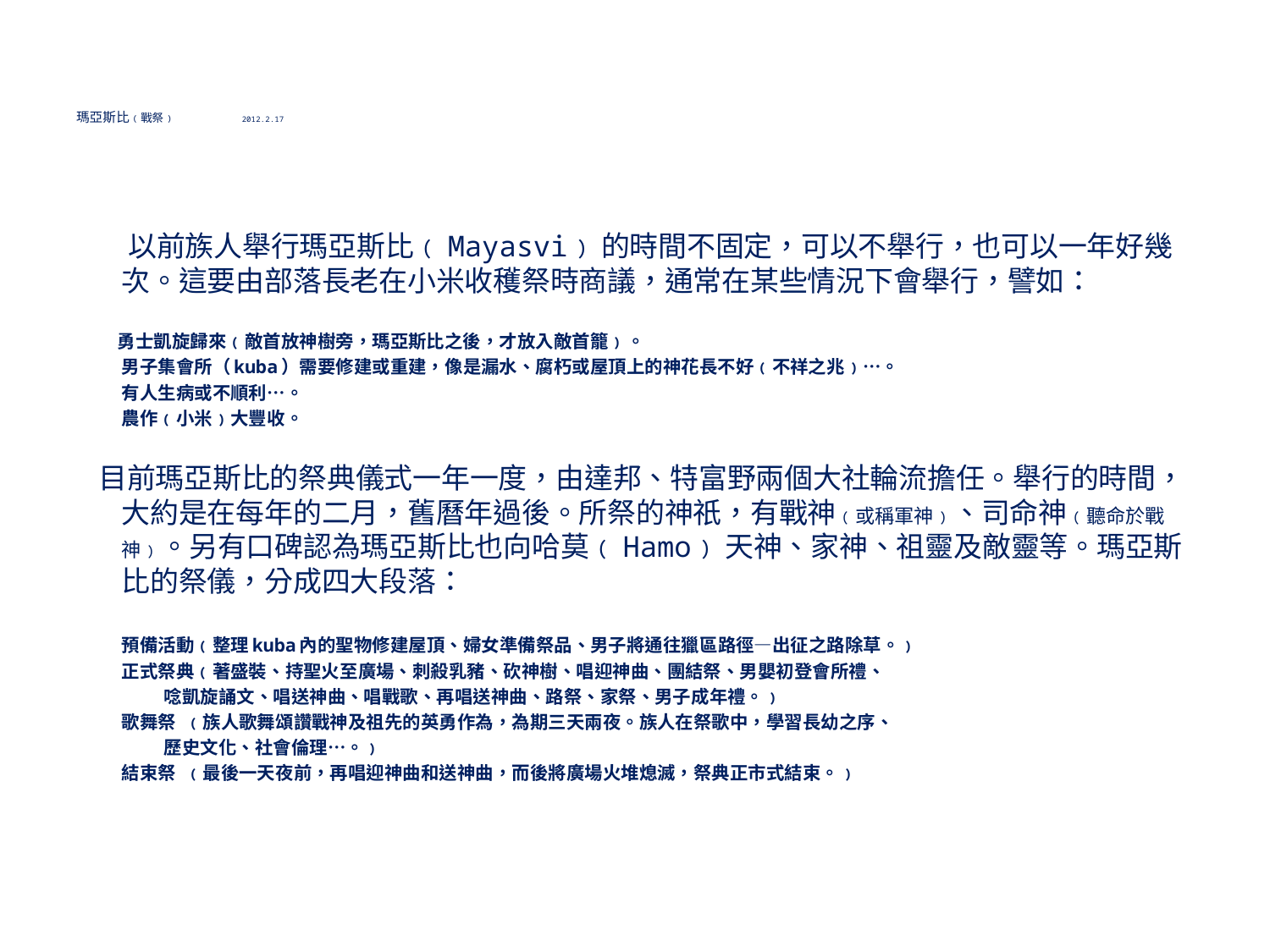

# 瑪亞斯比﹙戰祭﹚                          2012.2.17
        以前族人舉行瑪亞斯比﹙Mayasvi﹚的時間不固定，可以不舉行，也可以一年好幾次。這要由部落長老在小米收穫祭時商議，通常在某些情況下會舉行，譬如：

                 勇士凱旋歸來﹙敵首放神樹旁，瑪亞斯比之後，才放入敵首籠﹚。
          男子集會所（kuba）需要修建或重建，像是漏水、腐朽或屋頂上的神花長不好﹙不祥之兆﹚…。
          有人生病或不順利…。
          農作﹙小米﹚大豐收。

   目前瑪亞斯比的祭典儀式一年一度，由達邦、特富野兩個大社輪流擔任。舉行的時間，大約是在每年的二月，舊曆年過後。所祭的神祇，有戰神﹙或稱軍神﹚、司命神﹙聽命於戰神﹚。另有口碑認為瑪亞斯比也向哈莫﹙Hamo﹚天神、家神、祖靈及敵靈等。瑪亞斯比的祭儀，分成四大段落：

          預備活動﹙整理kuba內的聖物修建屋頂、婦女準備祭品、男子將通往獵區路徑—出征之路除草。﹚
          正式祭典﹙著盛裝、持聖火至廣場、刺殺乳豬、砍神樹、唱迎神曲、團結祭、男嬰初登會所禮、
                    唸凱旋誦文、唱送神曲、唱戰歌、再唱送神曲、路祭、家祭、男子成年禮。﹚
          歌舞祭  ﹙族人歌舞頌讚戰神及祖先的英勇作為，為期三天兩夜。族人在祭歌中，學習長幼之序、
                    歷史文化、社會倫理…。﹚
          結束祭  ﹙最後一天夜前，再唱迎神曲和送神曲，而後將廣場火堆熄滅，祭典正市式結束。﹚